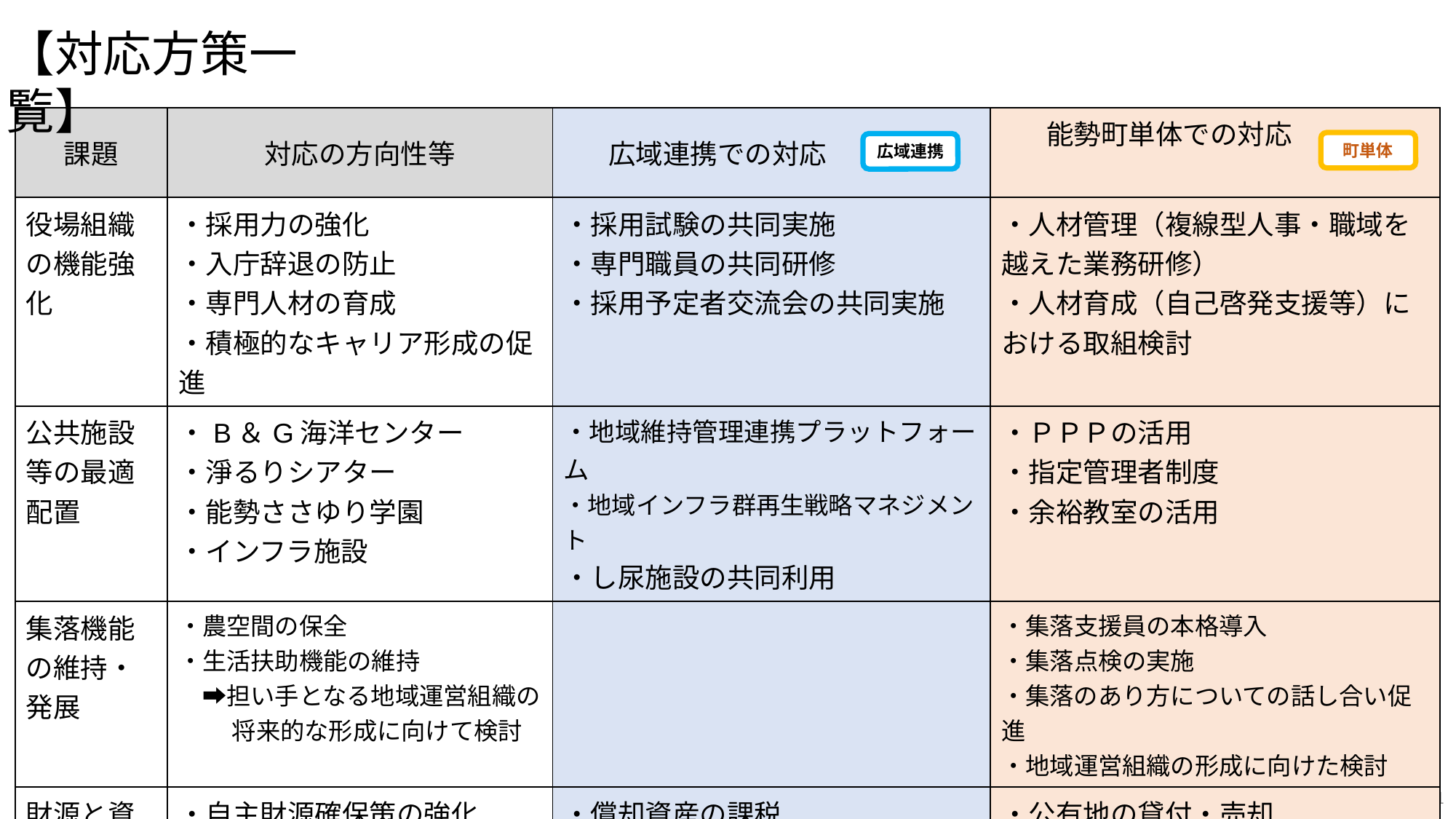

【対応方策一覧】
| 課題 | 対応の方向性等 | 広域連携での対応 | 能勢町単体での対応 |
| --- | --- | --- | --- |
| 役場組織の機能強化 | ・採用力の強化 ・入庁辞退の防止 ・専門人材の育成 ・積極的なキャリア形成の促進 | ・採用試験の共同実施 ・専門職員の共同研修 ・採用予定者交流会の共同実施 | ・人材管理（複線型人事・職域を越えた業務研修） ・人材育成（自己啓発支援等）における取組検討 |
| 公共施設等の最適配置 | ・B＆G海洋センター ・淨るりシアター ・能勢ささゆり学園 ・インフラ施設 | ・地域維持管理連携プラットフォーム ・地域インフラ群再生戦略マネジメント ・し尿施設の共同利用 | ・ＰＰＰの活用 ・指定管理者制度 ・余裕教室の活用 |
| 集落機能の維持・発展 | ・農空間の保全 ・生活扶助機能の維持 　➡担い手となる地域運営組織の 　　 将来的な形成に向けて検討 |  | ・集落支援員の本格導入 ・集落点検の実施 ・集落のあり方についての話し合い促進 ・地域運営組織の形成に向けた検討 |
| 財源と資源 | ・自主財源確保策の強化 ・町資源の活用のための体制構築 | ・償却資産の課税 ・森林資源の活用 | ・公有地の貸付・売却 ・地域活性化起業人制度の活用 |
町単体
広域連携
11